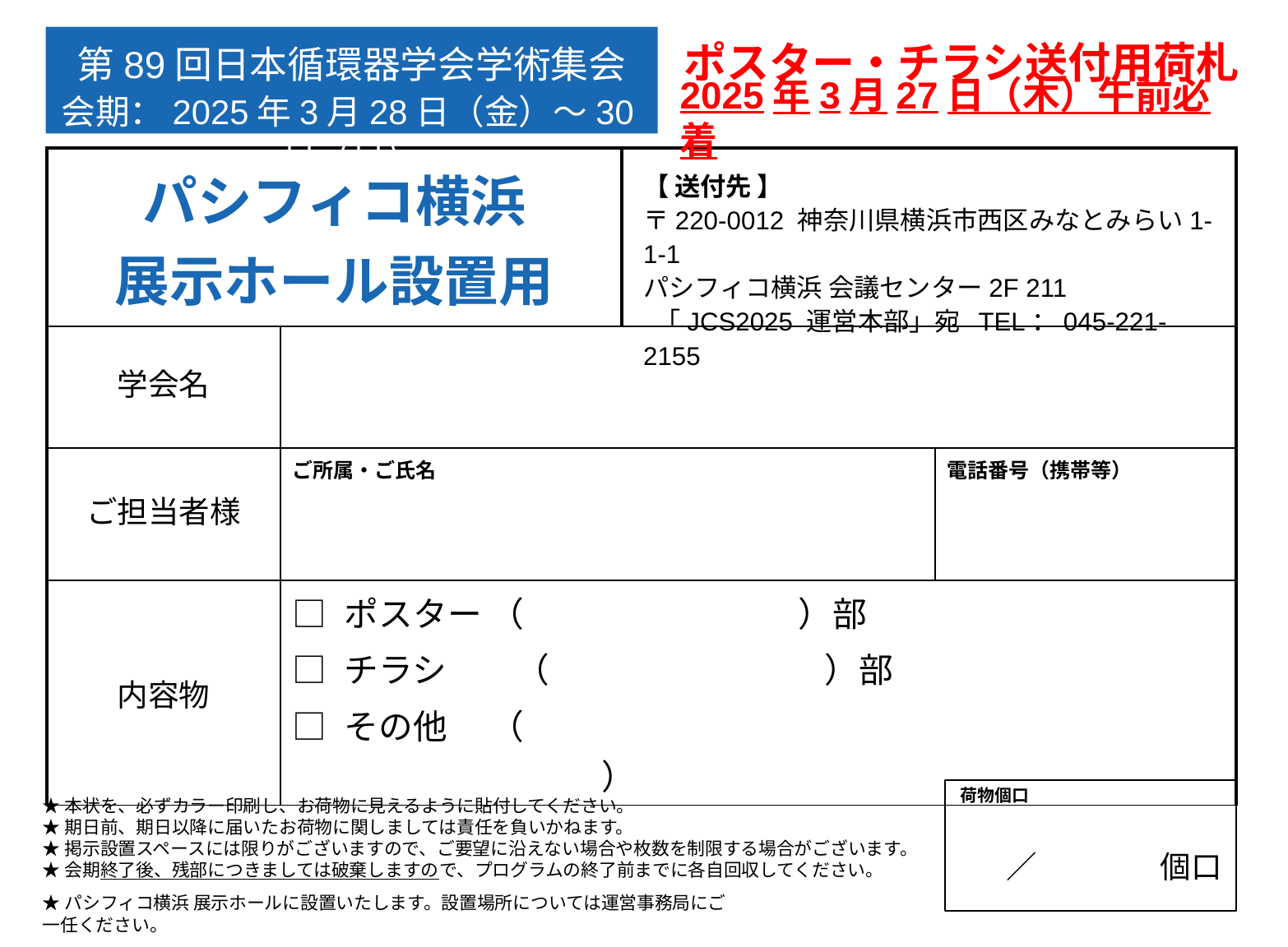

第89回日本循環器学会学術集会
会期：2025年3月28日（金）～30日（日）

ポスター・チラシ送付用荷札
2025年3月27日（木）午前必着
| パシフィコ横浜 展示ホール設置用 |  |  |  |
| --- | --- | --- | --- |
| 学会名 |  |  |  |
| ご担当者様 | ご所属・ご氏名 |  | 電話番号（携帯等） |
| 内容物 | □ ポスター （　　　　　　　　）部 □ チラシ　　（　　　　　　　　）部 □ その他　 （　　　　　　　　　　　　　　　　　　　　　　　　　　　　　） |  |  |
【 送付先 】
〒220-0012 神奈川県横浜市西区みなとみらい1-1-1
パシフィコ横浜 会議センター2F 211
 「JCS2025 運営本部」宛  TEL：045-221-2155
荷物個口

★本状を、必ずカラー印刷し、お荷物に見えるように貼付してください。
★期日前、期日以降に届いたお荷物に関しましては責任を負いかねます。
★掲示設置スペースには限りがございますので、ご要望に沿えない場合や枚数を制限する場合がございます。
★会期終了後、残部につきましては破棄しますので、プログラムの終了前までに各自回収してください。
／　　　　個口
★パシフィコ横浜 展示ホールに設置いたします。設置場所については運営事務局にご一任ください。